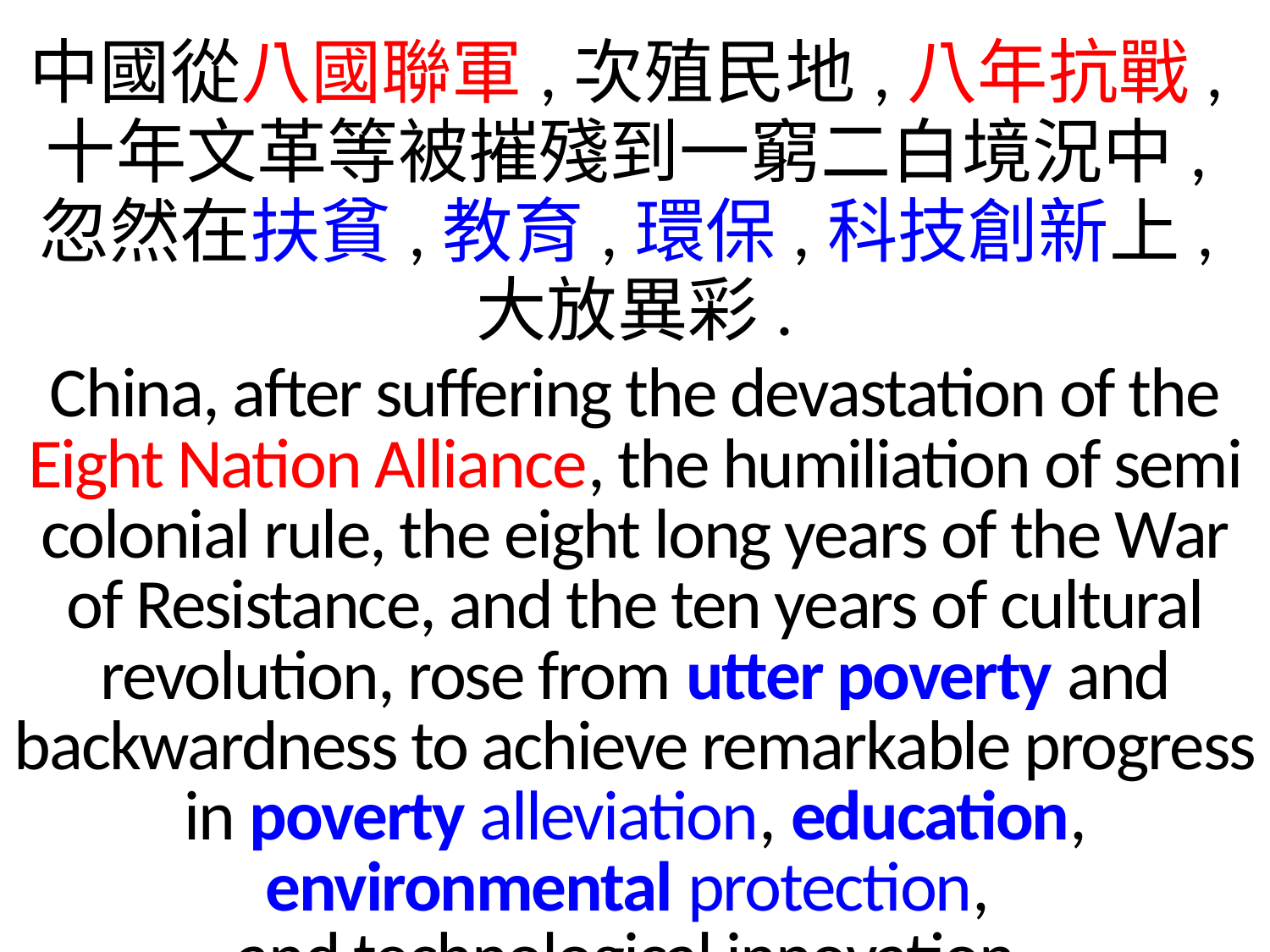

中國從八國聯軍,次殖民地,八年抗戰,十年文革等被摧殘到一窮二白境況中,忽然在扶貧,教育,環保,科技創新上,大放異彩.
China, after suffering the devastation of the Eight Nation Alliance, the humiliation of semi colonial rule, the eight long years of the War of Resistance, and the ten years of cultural revolution, rose from utter poverty and backwardness to achieve remarkable progress in poverty alleviation, education, environmental protection,
and technological innovation.